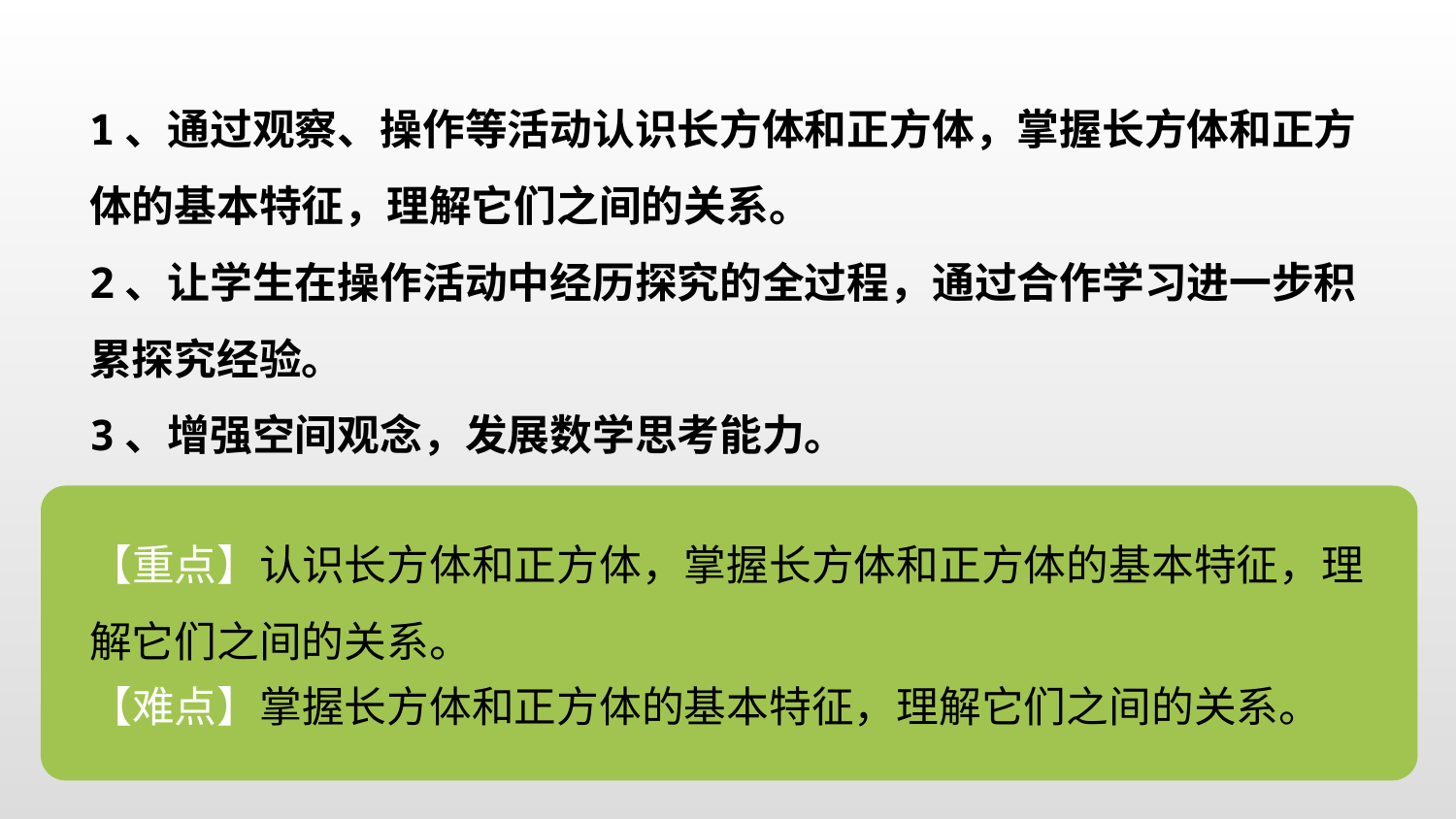

1、通过观察、操作等活动认识长方体和正方体，掌握长方体和正方体的基本特征，理解它们之间的关系。
2、让学生在操作活动中经历探究的全过程，通过合作学习进一步积累探究经验。
3、增强空间观念，发展数学思考能力。

【重点】认识长方体和正方体，掌握长方体和正方体的基本特征，理解它们之间的关系。
【难点】掌握长方体和正方体的基本特征，理解它们之间的关系。